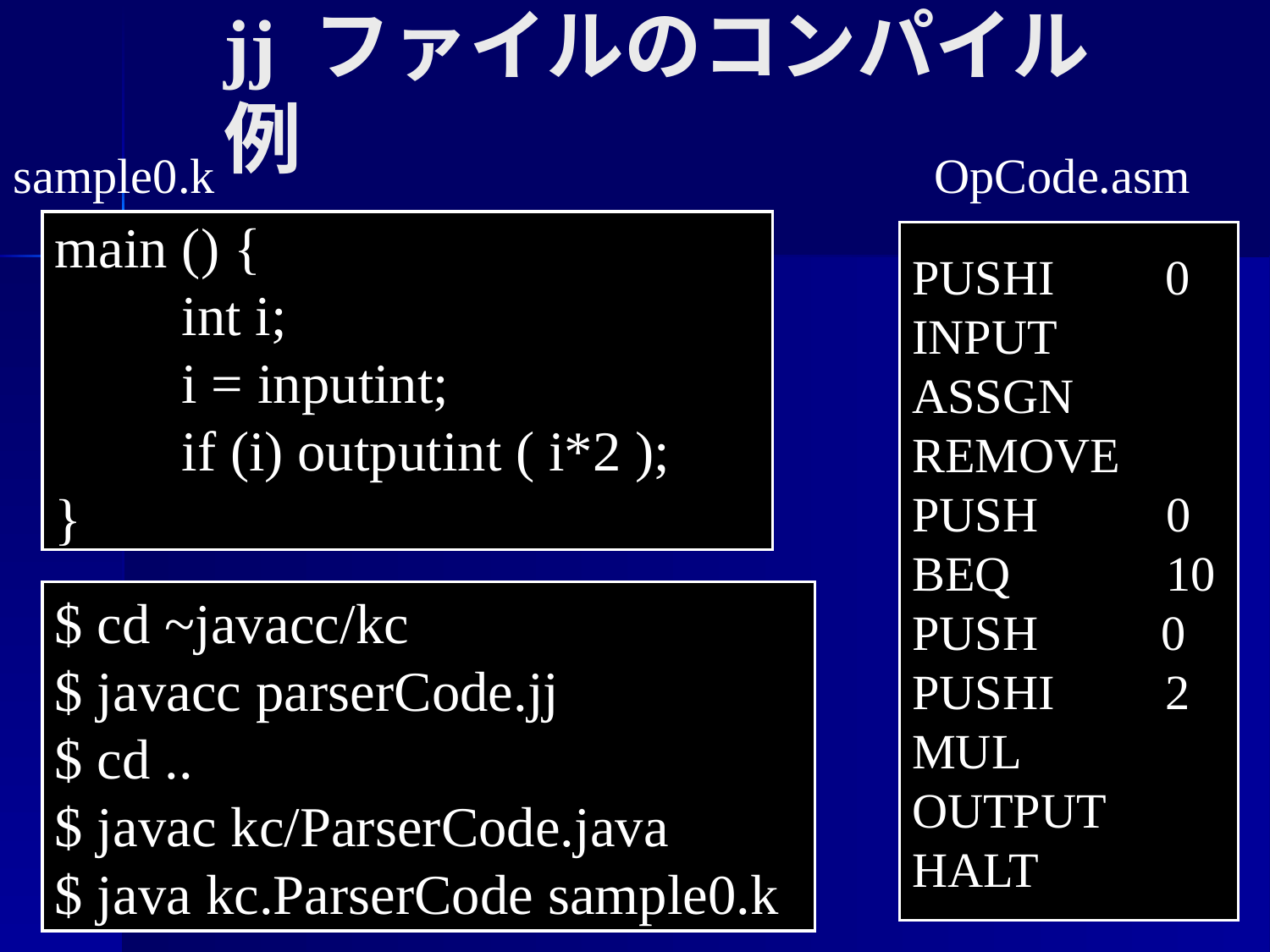

jj ファイルのコンパイル例
sample0.k
OpCode.asm
main () {
	int i;
	i = inputint;
	if (i) outputint ( i*2 );
}
PUSHI         0
INPUT
ASSGN
REMOVE
PUSH		0
BEQ		10
PUSH          0
PUSHI         2
MUL
OUTPUT
HALT
$ cd ~javacc/kc
$ javacc parserCode.jj
$ cd ..
$ javac kc/ParserCode.java
$ java kc.ParserCode sample0.k